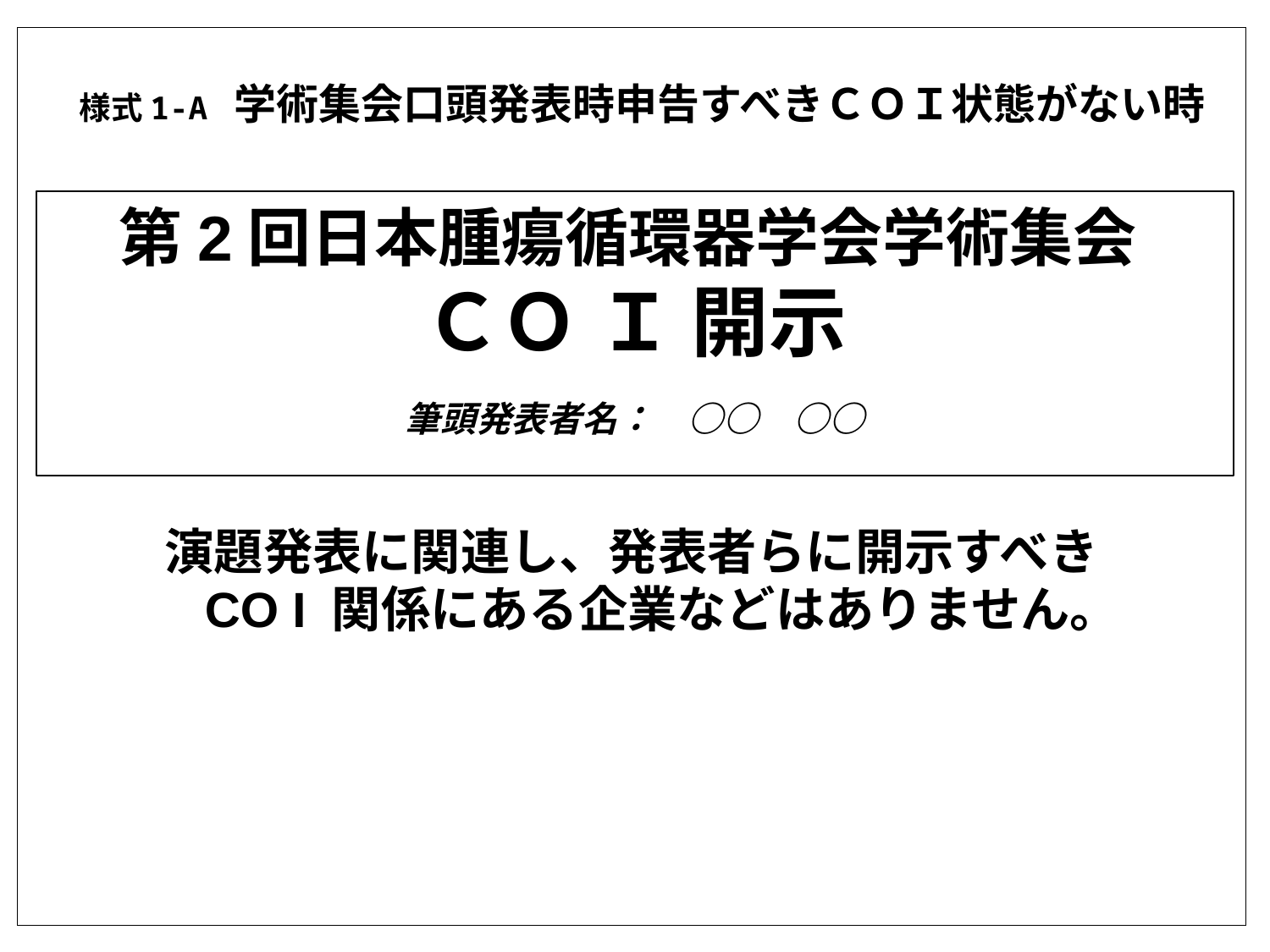

様式1-A 学術集会口頭発表時申告すべきＣＯＩ状態がない時

演題発表に関連し、発表者らに開示すべき
　CO I 関係にある企業などはありません。

第2回日本腫瘍循環器学会学術集会
ＣＯ Ｉ 開示
　
筆頭発表者名：　○○　○○